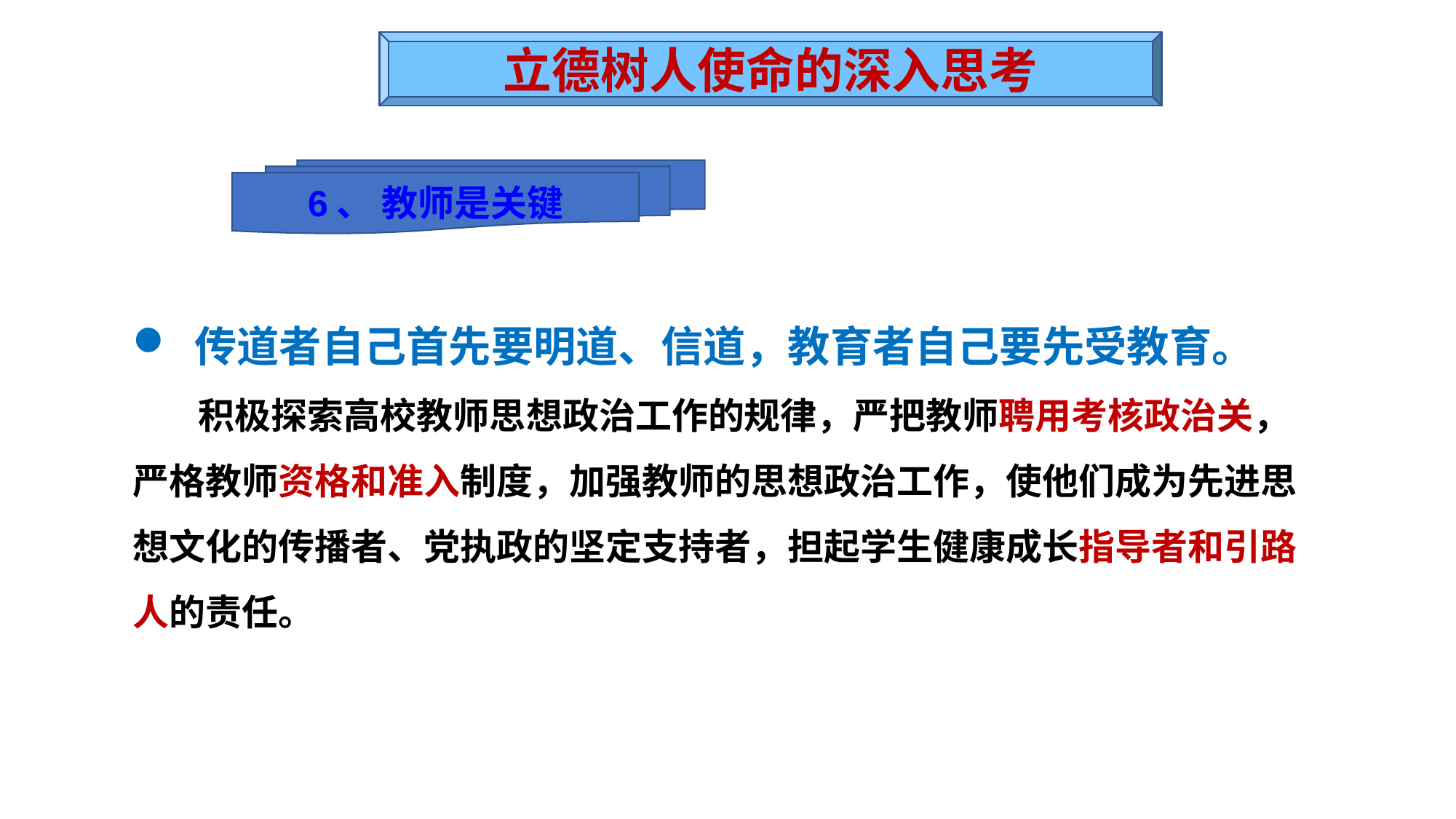

立德树人使命的深入思考
6、 教师是关键
 传道者自己首先要明道、信道，教育者自己要先受教育。
       积极探索高校教师思想政治工作的规律，严把教师聘用考核政治关，严格教师资格和准入制度，加强教师的思想政治工作，使他们成为先进思想文化的传播者、党执政的坚定支持者，担起学生健康成长指导者和引路人的责任。